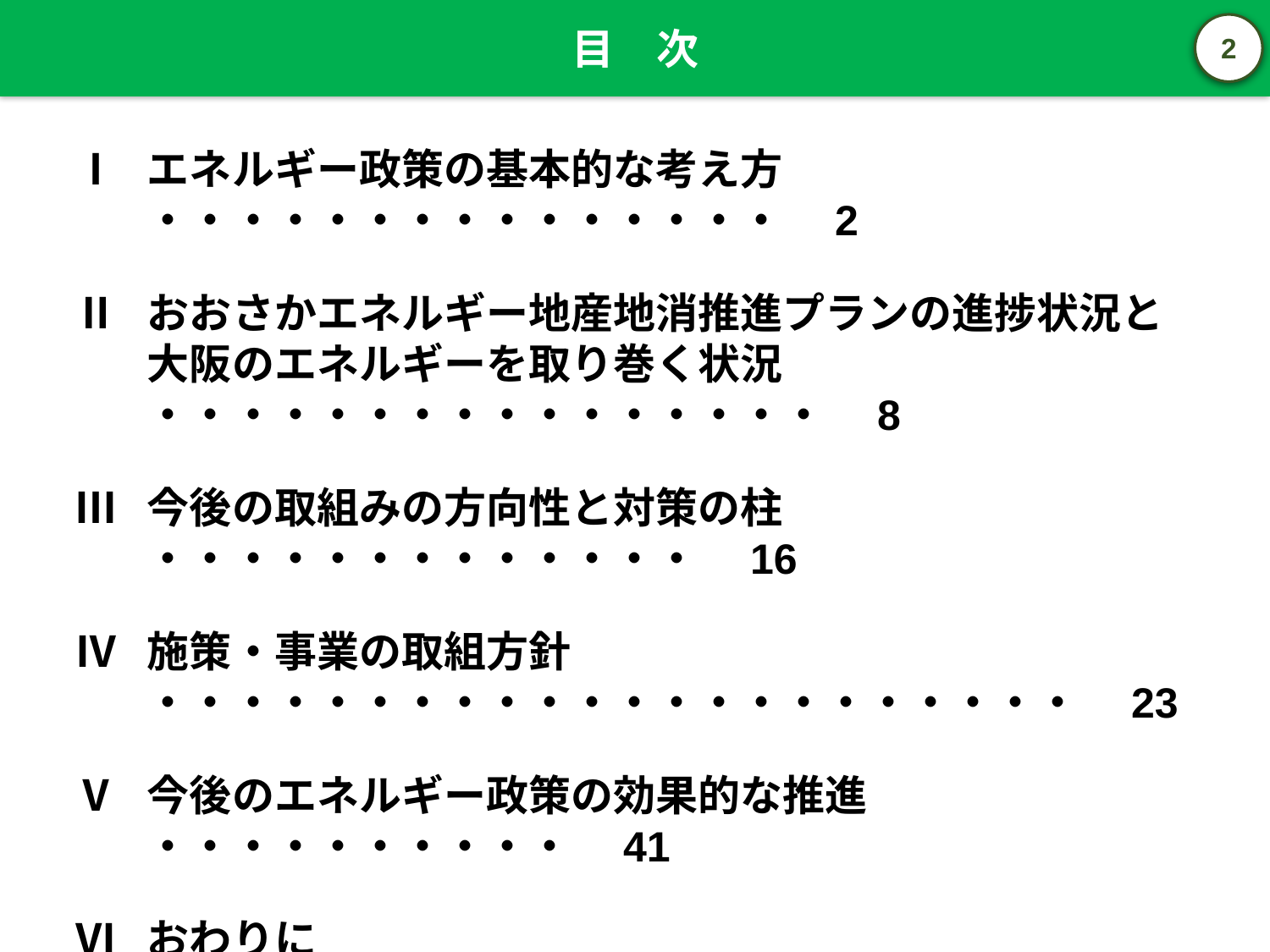

目　次
2
Ⅰ	エネルギー政策の基本的な考え方	・・・・・・・・・・・・・・・　2
Ⅱ	おおさかエネルギー地産地消推進プランの進捗状況と
大阪のエネルギーを取り巻く状況	・・・・・・・・・・・・・・・・　8
Ⅲ	今後の取組みの方向性と対策の柱	・・・・・・・・・・・・・　16
Ⅳ	施策・事業の取組方針	・・・・・・・・・・・・・・・・・・・・・・　23
Ⅴ	今後のエネルギー政策の効果的な推進	・・・・・・・・・・　41
Ⅵ	おわりに	・・・・・・・・・・・・・・・・・・・・・・・・・・・・・・・・・・　51
○	用語解説
○	参考資料